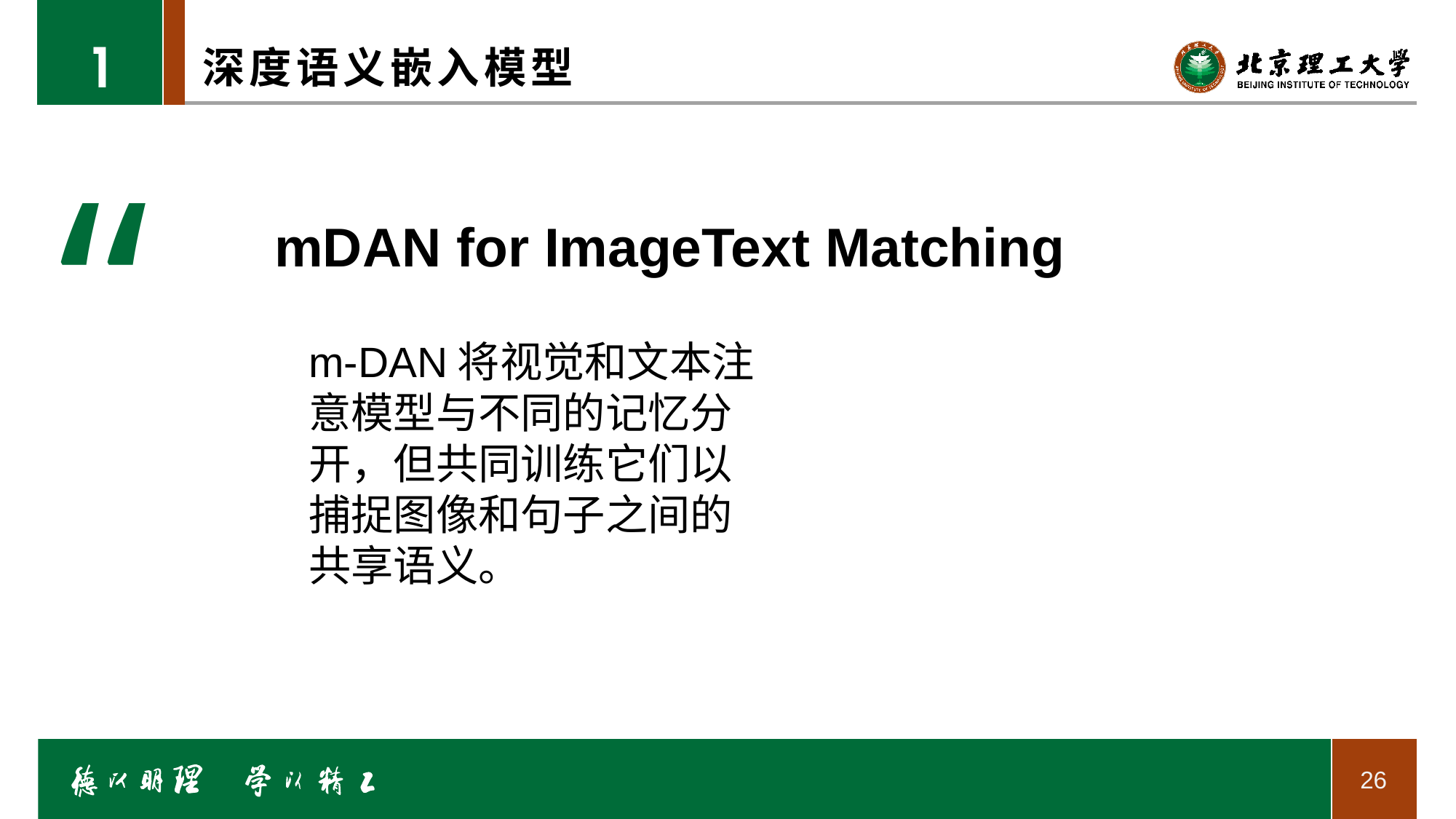

1
# 深度语义嵌入模型
“

mDAN for ImageText Matching
m-DAN将视觉和文本注意模型与不同的记忆分开，但共同训练它们以捕捉图像和句子之间的共享语义。